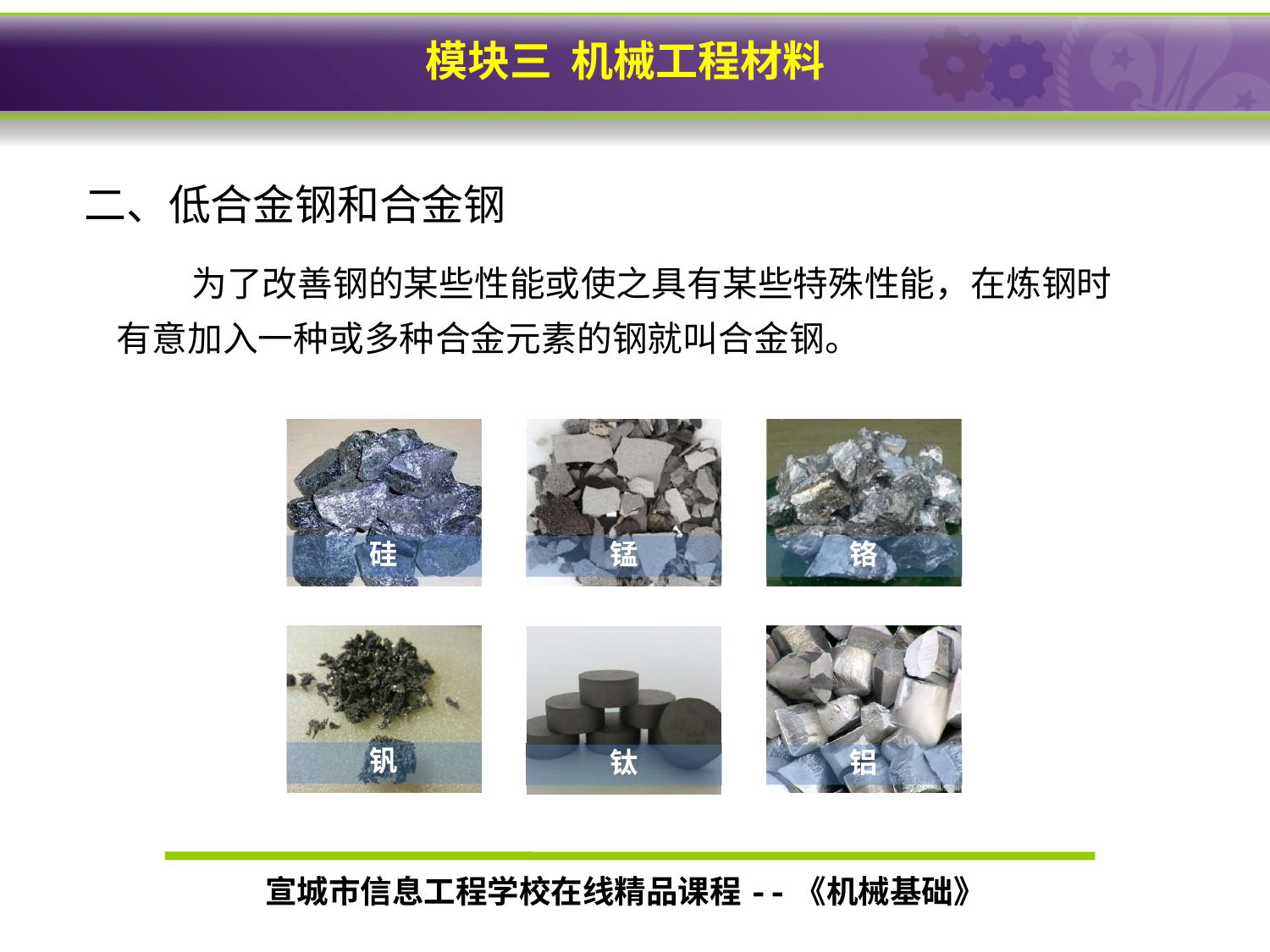

# 二、低合金钢和合金钢
为了改善钢的某些性能或使之具有某些特殊性能，在炼钢时有意加入一种或多种合金元素的钢就叫合金钢。

硅
锰
铬

钒

钛
铝